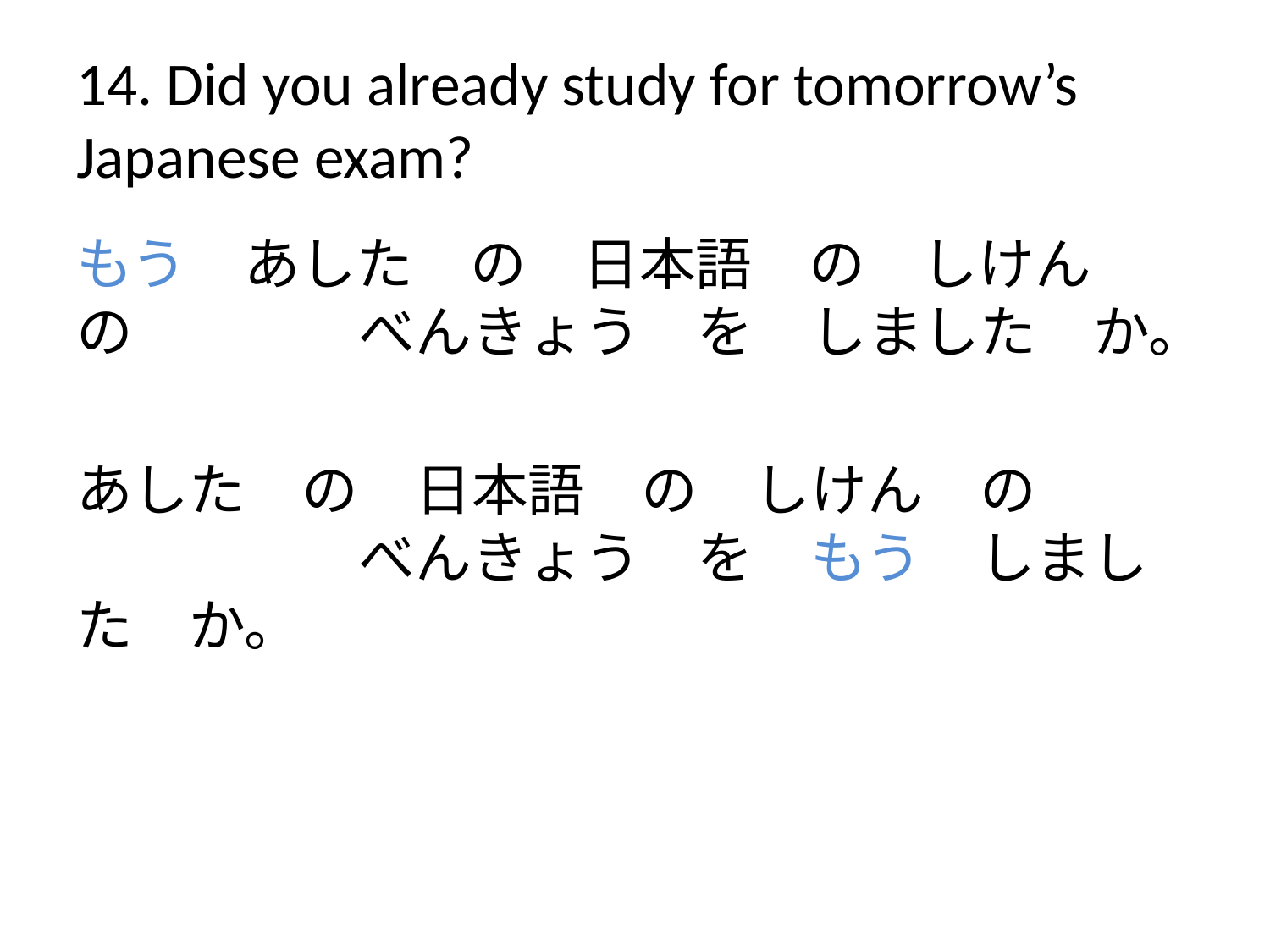

# 14. Did you already study for tomorrow’s Japanese exam?
もう　あした　の　日本語　の　しけん　の　　　　べんきょう　を　しました　か。

あした　の　日本語　の　しけん　の　　　　　　　べんきょう　を　もう　しました　か。